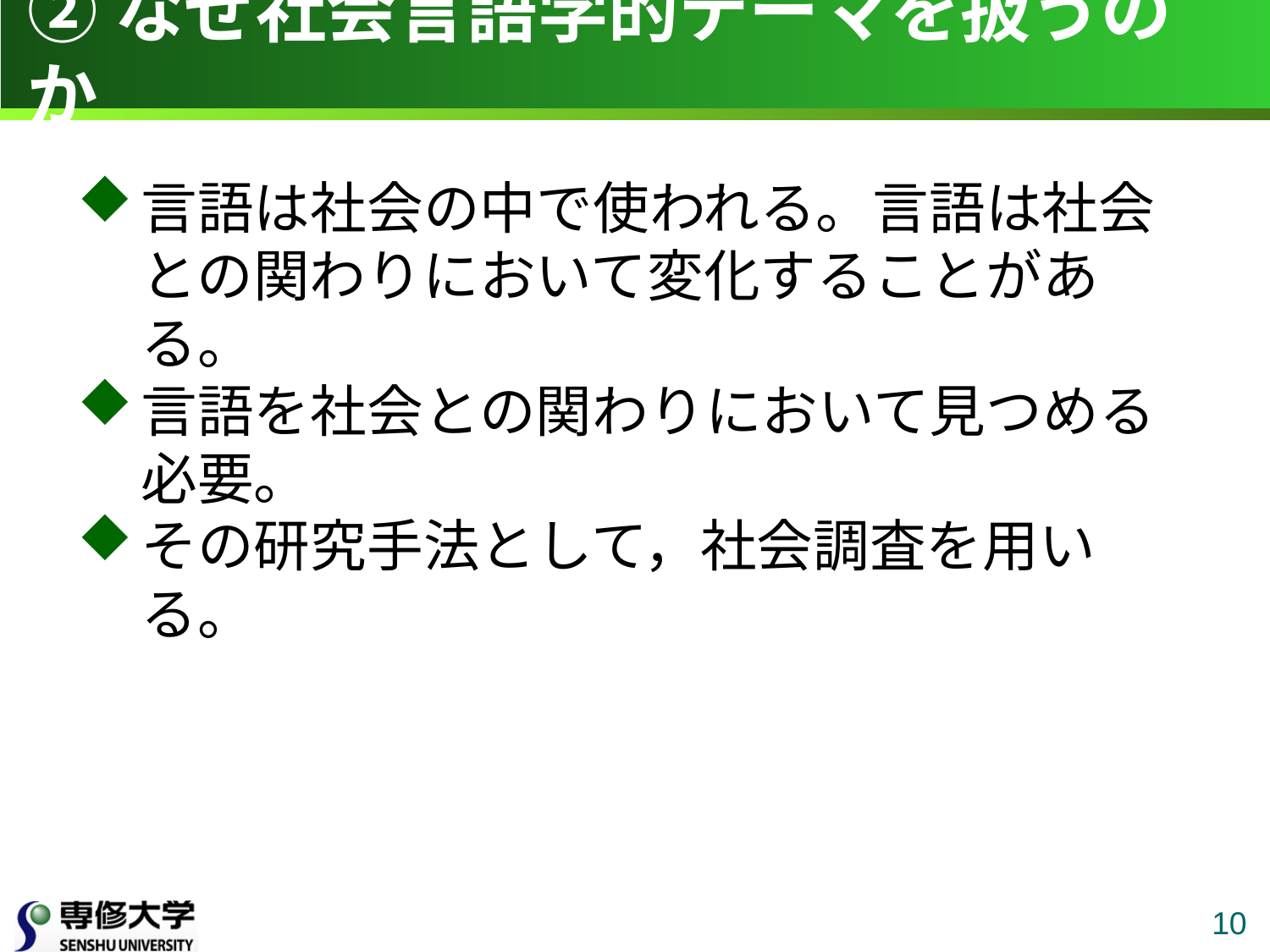

# ②なぜ社会言語学的テーマを扱うのか
言語は社会の中で使われる。言語は社会との関わりにおいて変化することがある。
言語を社会との関わりにおいて見つめる必要。
その研究手法として，社会調査を用いる。
10